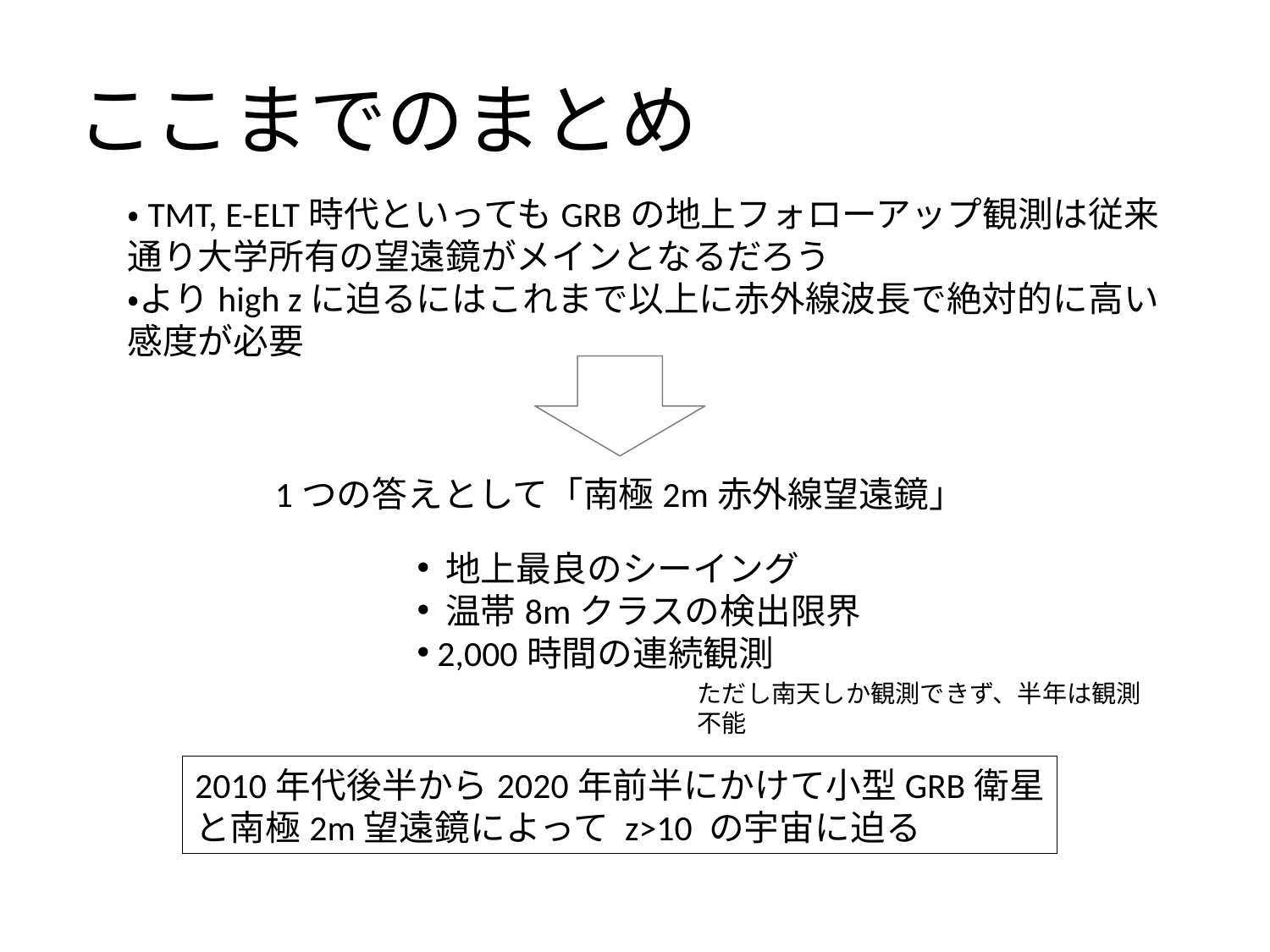

# ここまでのまとめ
・TMT, E-ELT時代といってもGRBの地上フォローアップ観測は従来通り大学所有の望遠鏡がメインとなるだろう
・よりhigh zに迫るにはこれまで以上に赤外線波長で絶対的に高い感度が必要

1つの答えとして「南極2m赤外線望遠鏡」
 地上最良のシーイング
 温帯8mクラスの検出限界
 2,000時間の連続観測
ただし南天しか観測できず、半年は観測不能
2010年代後半から2020年前半にかけて小型GRB衛星と南極2m望遠鏡によって z>10 の宇宙に迫る